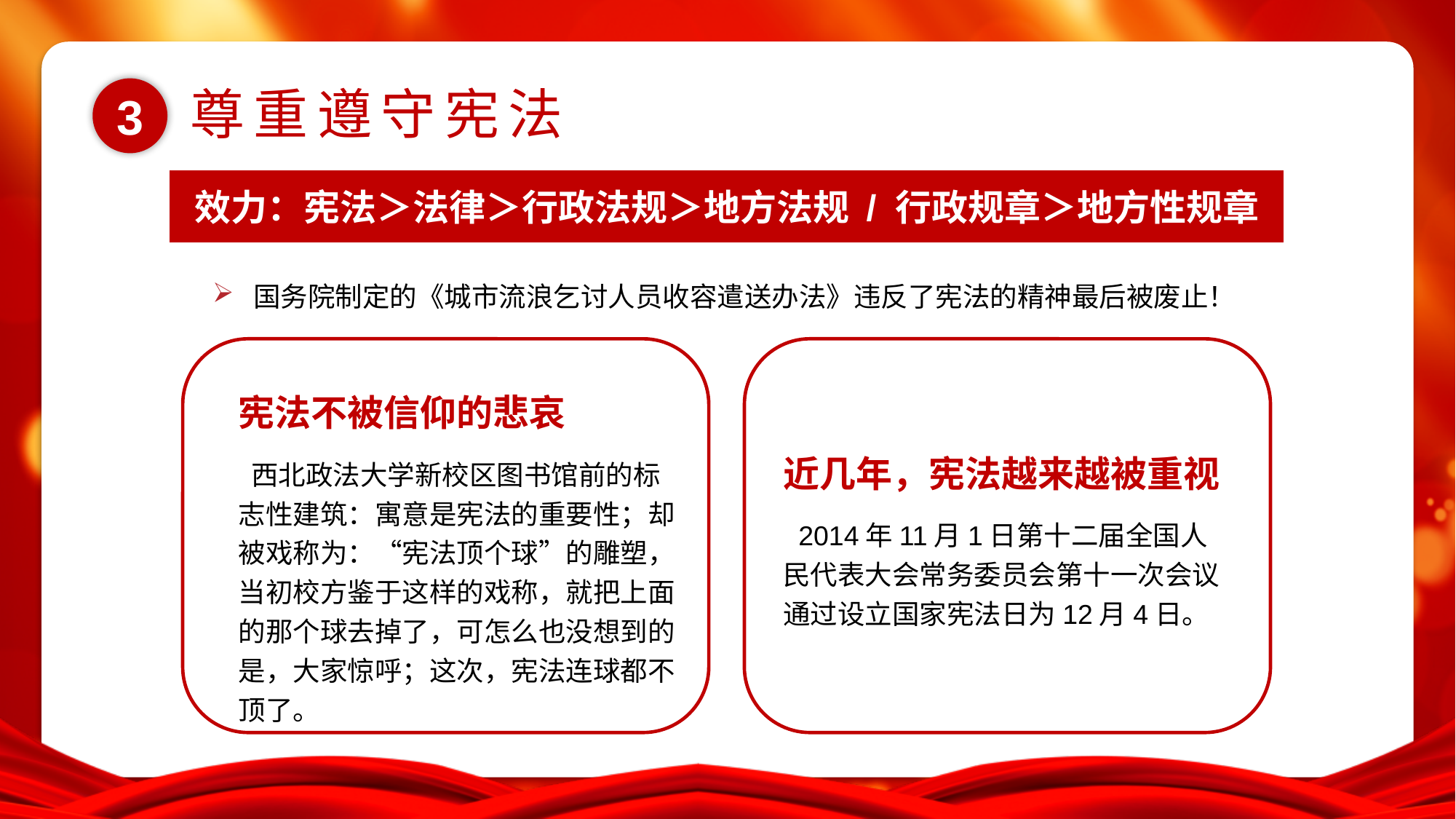

效力：宪法＞法律＞行政法规＞地方法规 / 行政规章＞地方性规章
国务院制定的《城市流浪乞讨人员收容遣送办法》违反了宪法的精神最后被废止！

宪法不被信仰的悲哀

 西北政法大学新校区图书馆前的标志性建筑：寓意是宪法的重要性；却被戏称为：“宪法顶个球”的雕塑，当初校方鉴于这样的戏称，就把上面的那个球去掉了，可怎么也没想到的是，大家惊呼；这次，宪法连球都不顶了。
近几年，宪法越来越被重视

  2014年11月1日第十二届全国人民代表大会常务委员会第十一次会议通过设立国家宪法日为12月4日。